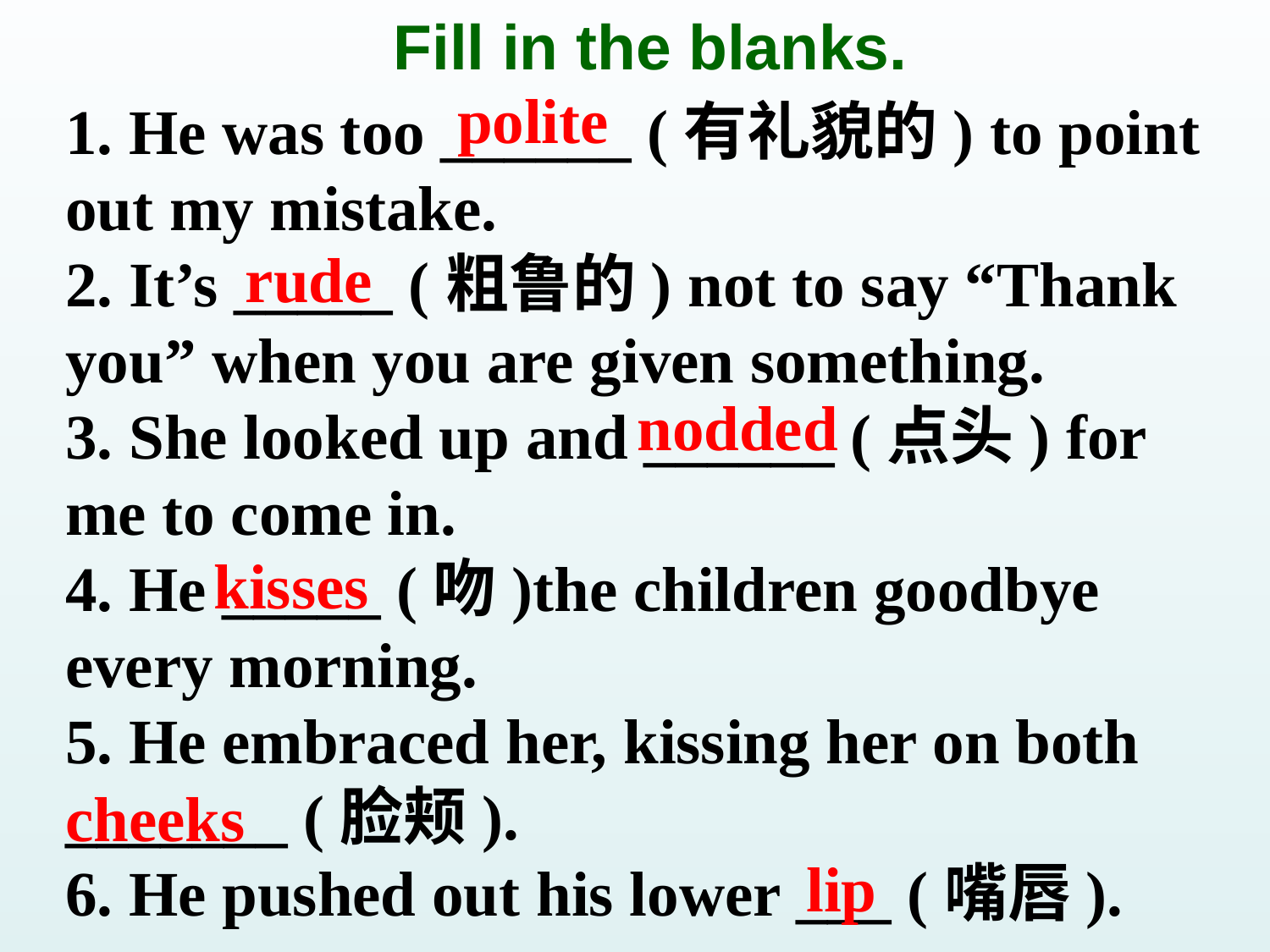

Fill in the blanks.
polite
1. He was too ______ (有礼貌的) to point out my mistake.
2. It’s _____ (粗鲁的) not to say “Thank you” when you are given something.
3. She looked up and ______ (点头) for me to come in.
4. He _____ (吻)the children goodbye every morning.
5. He embraced her, kissing her on both _______ (脸颊).
6. He pushed out his lower ___ (嘴唇).
rude
nodded
kisses
cheeks
lip